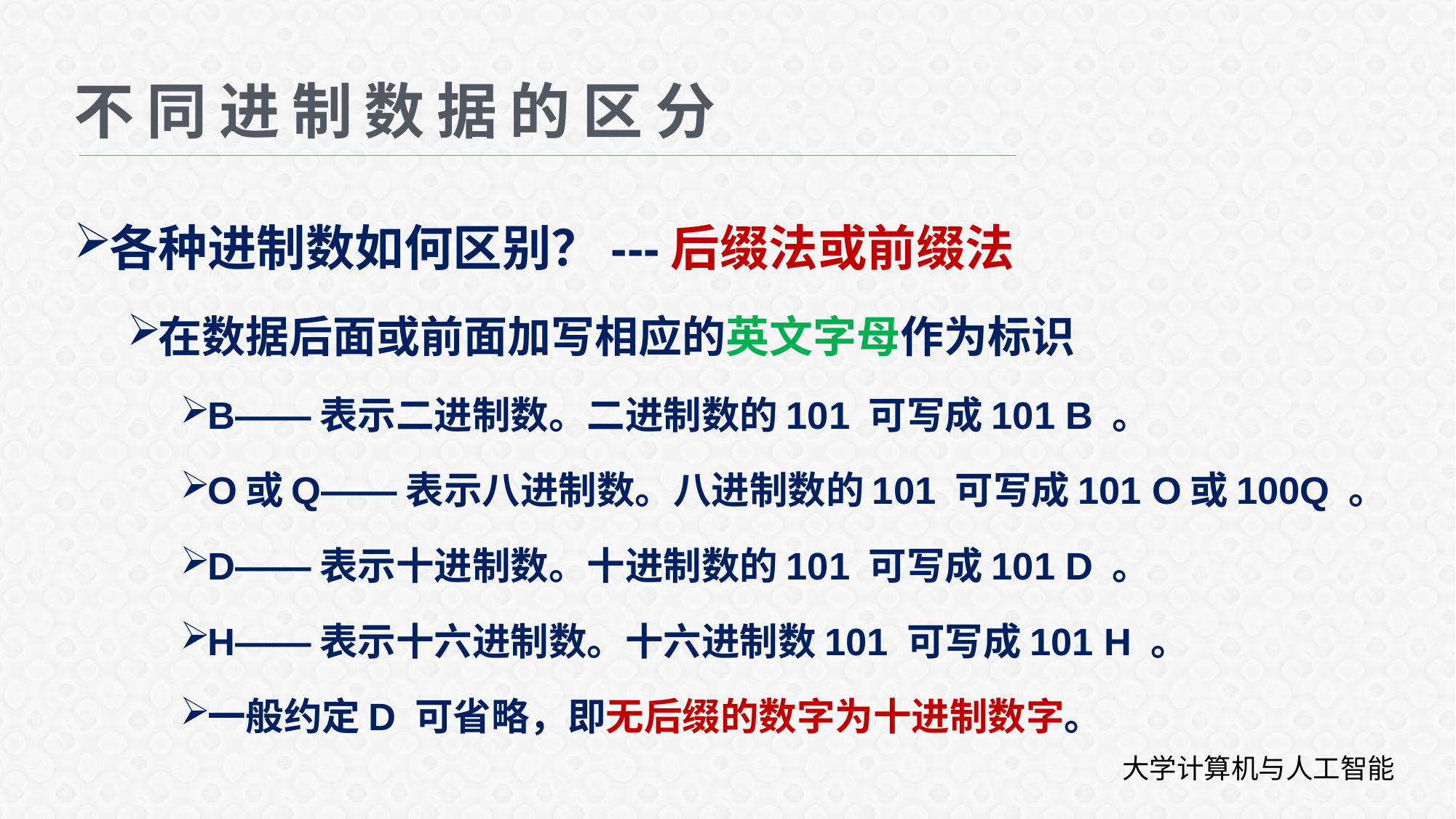

# 不同进制数据的区分
各种进制数如何区别？---后缀法或前缀法
在数据后面或前面加写相应的英文字母作为标识
B——表示二进制数。二进制数的101 可写成101 B 。
O或Q——表示八进制数。八进制数的101 可写成101 O或100Q 。
D——表示十进制数。十进制数的101 可写成101 D 。
H——表示十六进制数。十六进制数101 可写成101 H 。
一般约定D 可省略，即无后缀的数字为十进制数字。